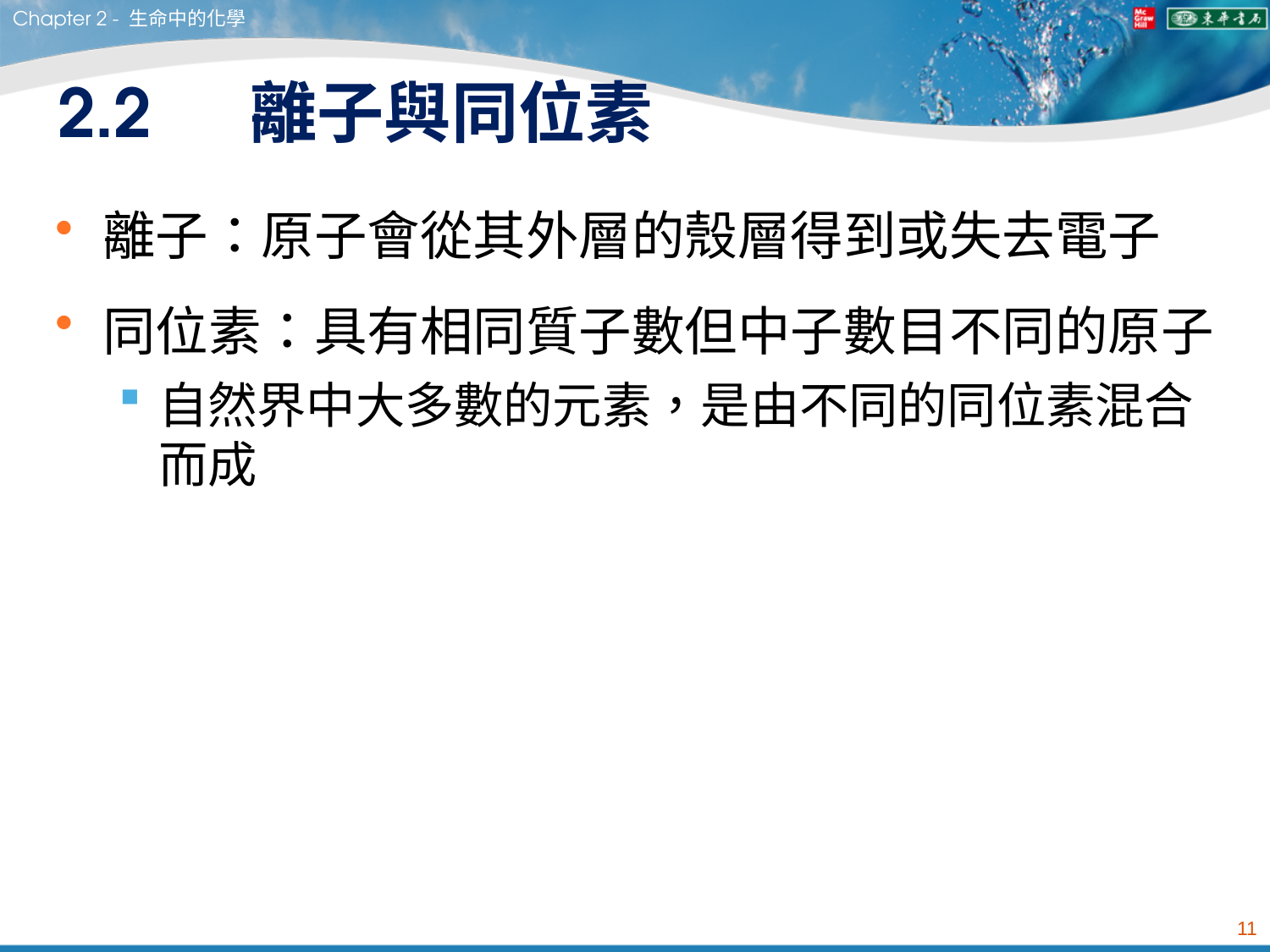

Chapter 2 - 生命中的化學
# 2.2　 離子與同位素
離子：原子會從其外層的殼層得到或失去電子
同位素：具有相同質子數但中子數目不同的原子
自然界中大多數的元素，是由不同的同位素混合而成

11